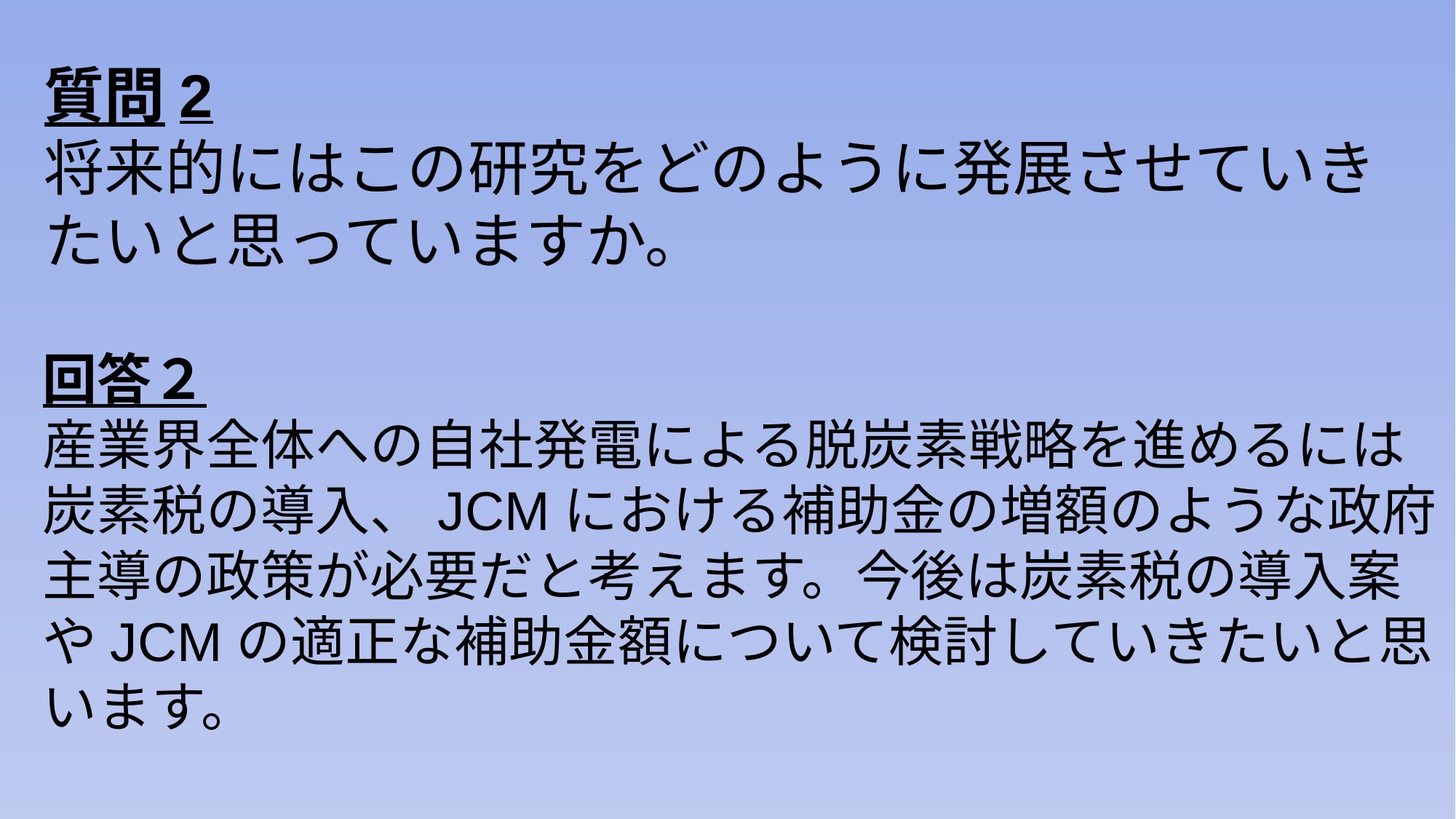

質問2
将来的にはこの研究をどのように発展させていきたいと思っていますか。
回答２
産業界全体への自社発電による脱炭素戦略を進めるには炭素税の導入、JCMにおける補助金の増額のような政府主導の政策が必要だと考えます。今後は炭素税の導入案やJCMの適正な補助金額について検討していきたいと思います。